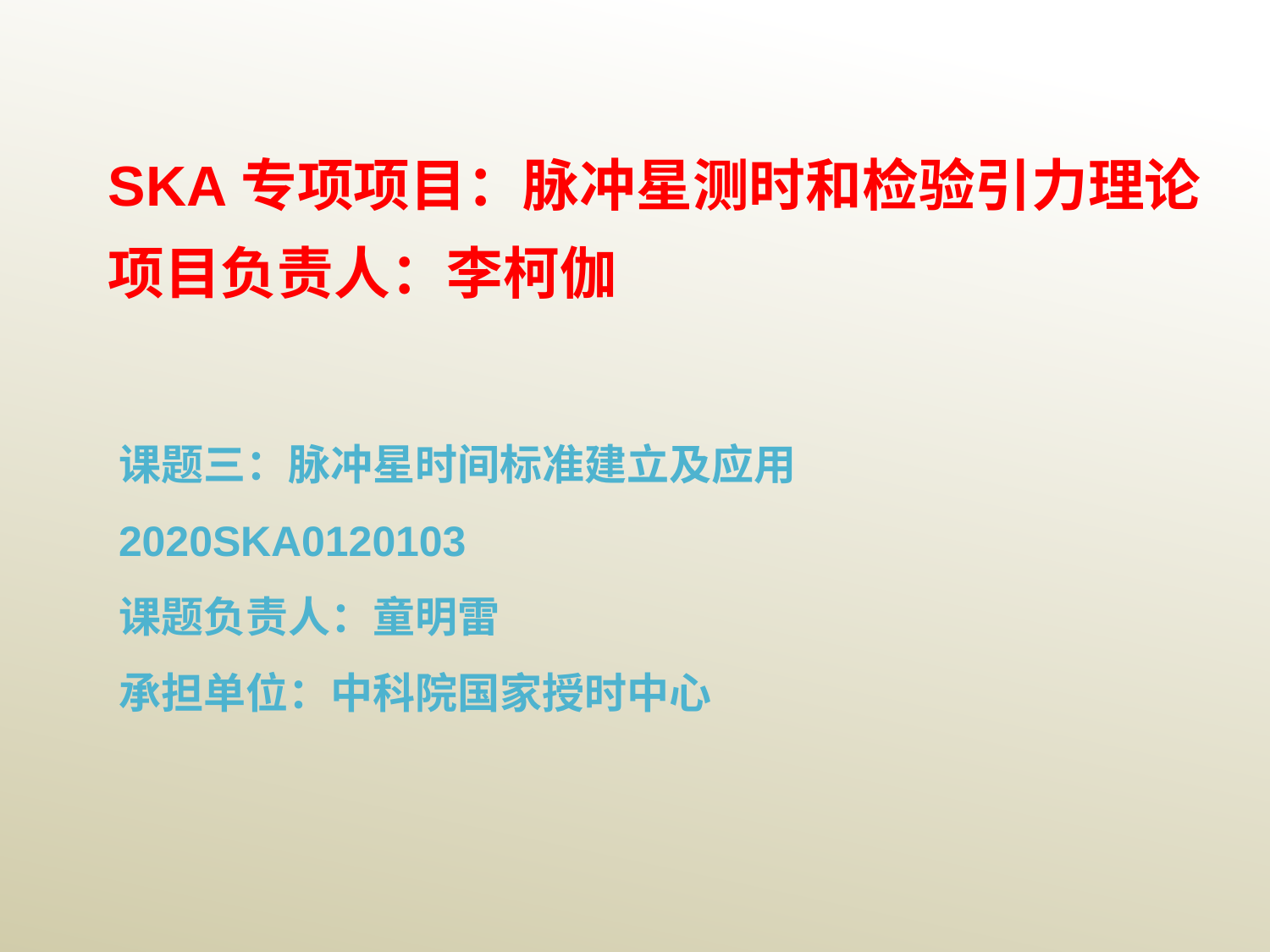

SKA专项项目：脉冲星测时和检验引力理论
项目负责人：李柯伽
# 课题三：脉冲星时间标准建立及应用 2020SKA0120103 课题负责人：童明雷 承担单位：中科院国家授时中心